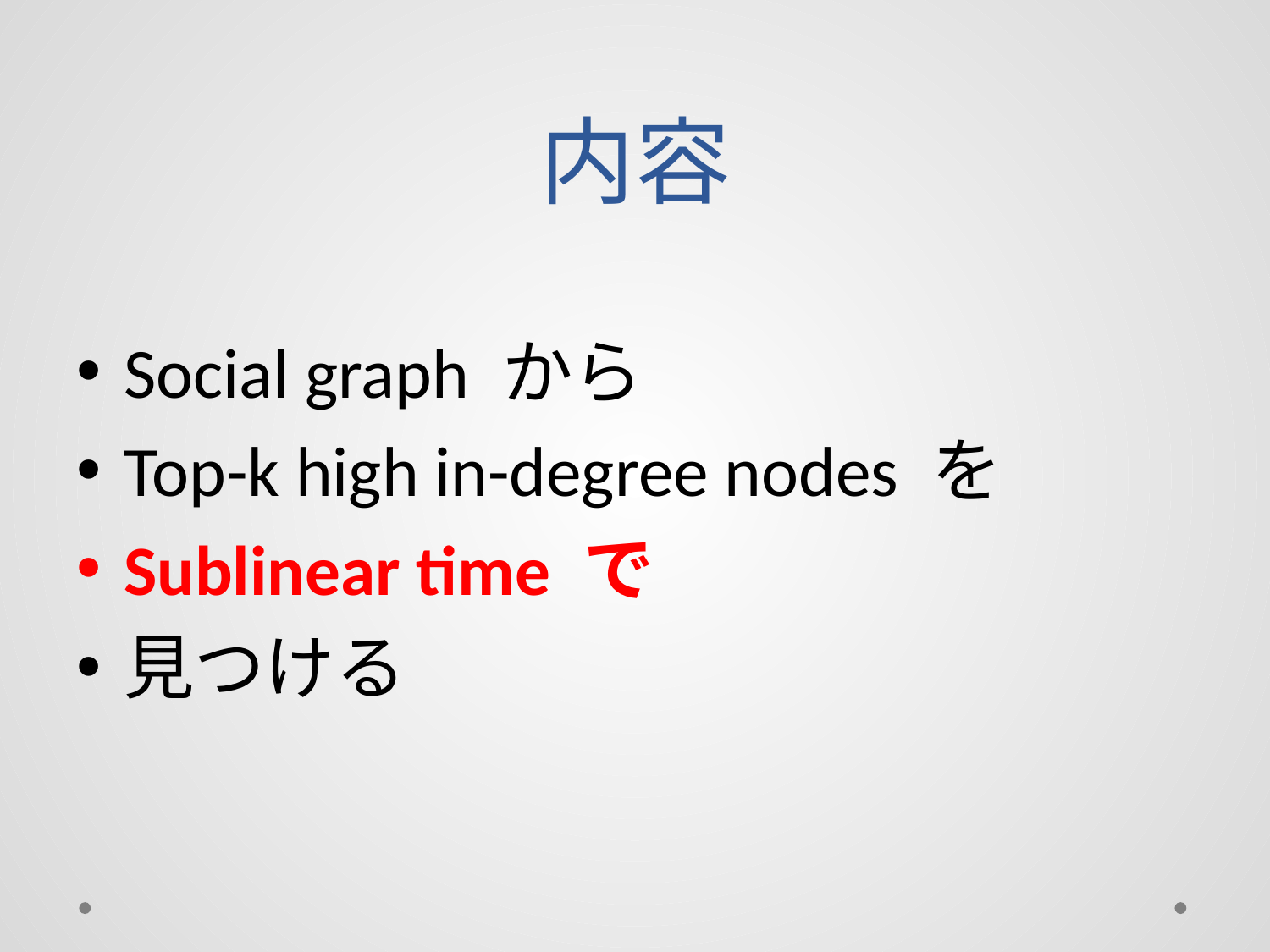

# 内容

Social graph から
Top-k high in-degree nodes を
Sublinear time で
見つける